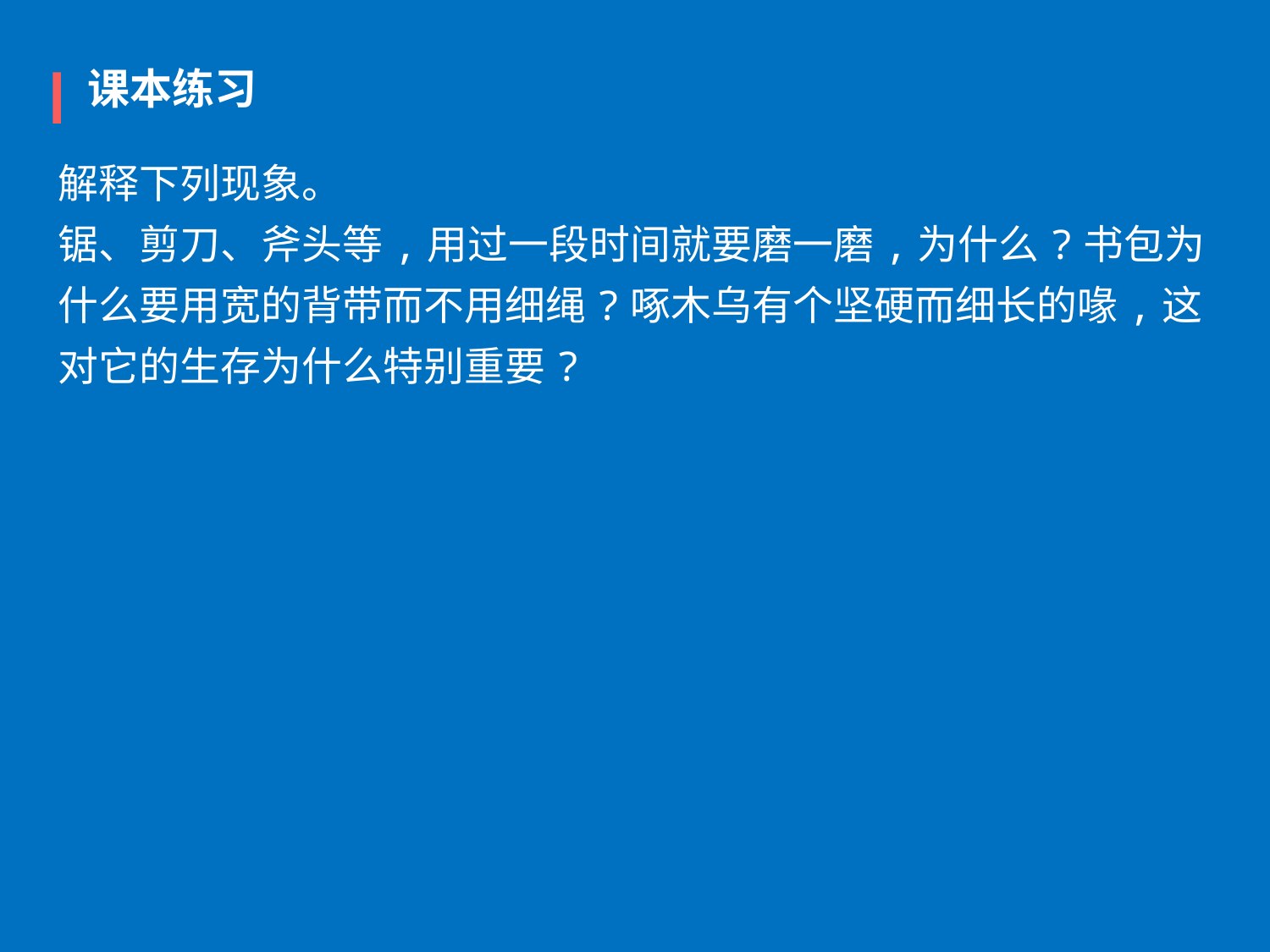

课本练习

解释下列现象。
锯、剪刀、斧头等,用过一段时间就要磨一磨,为什么?书包为什么要用宽的背带而不用细绳?啄木乌有个坚硬而细长的喙,这对它的生存为什么特别重要?